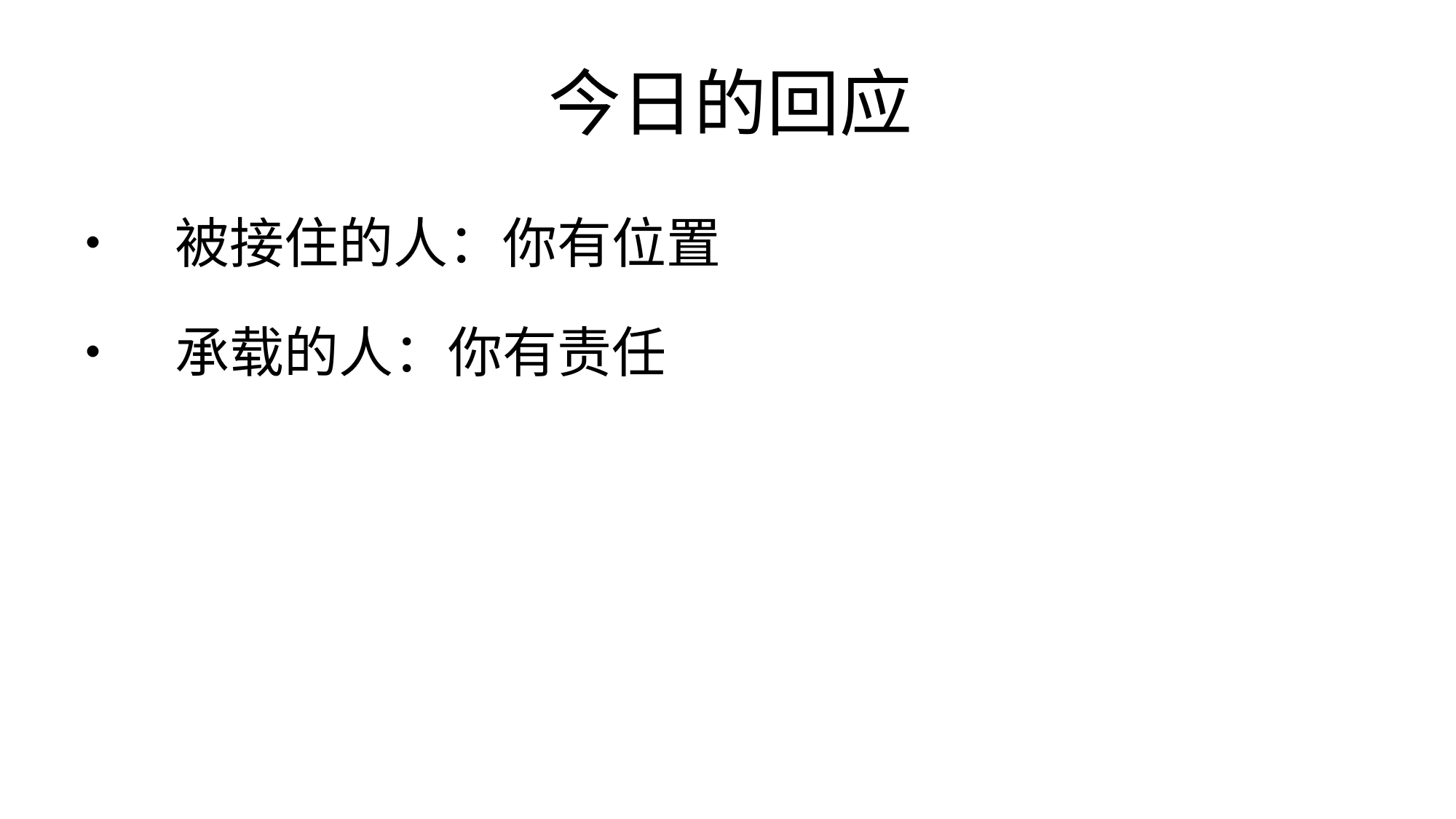

# 今日的回应
•	被接住的人：你有位置
•	承载的人：你有责任
35